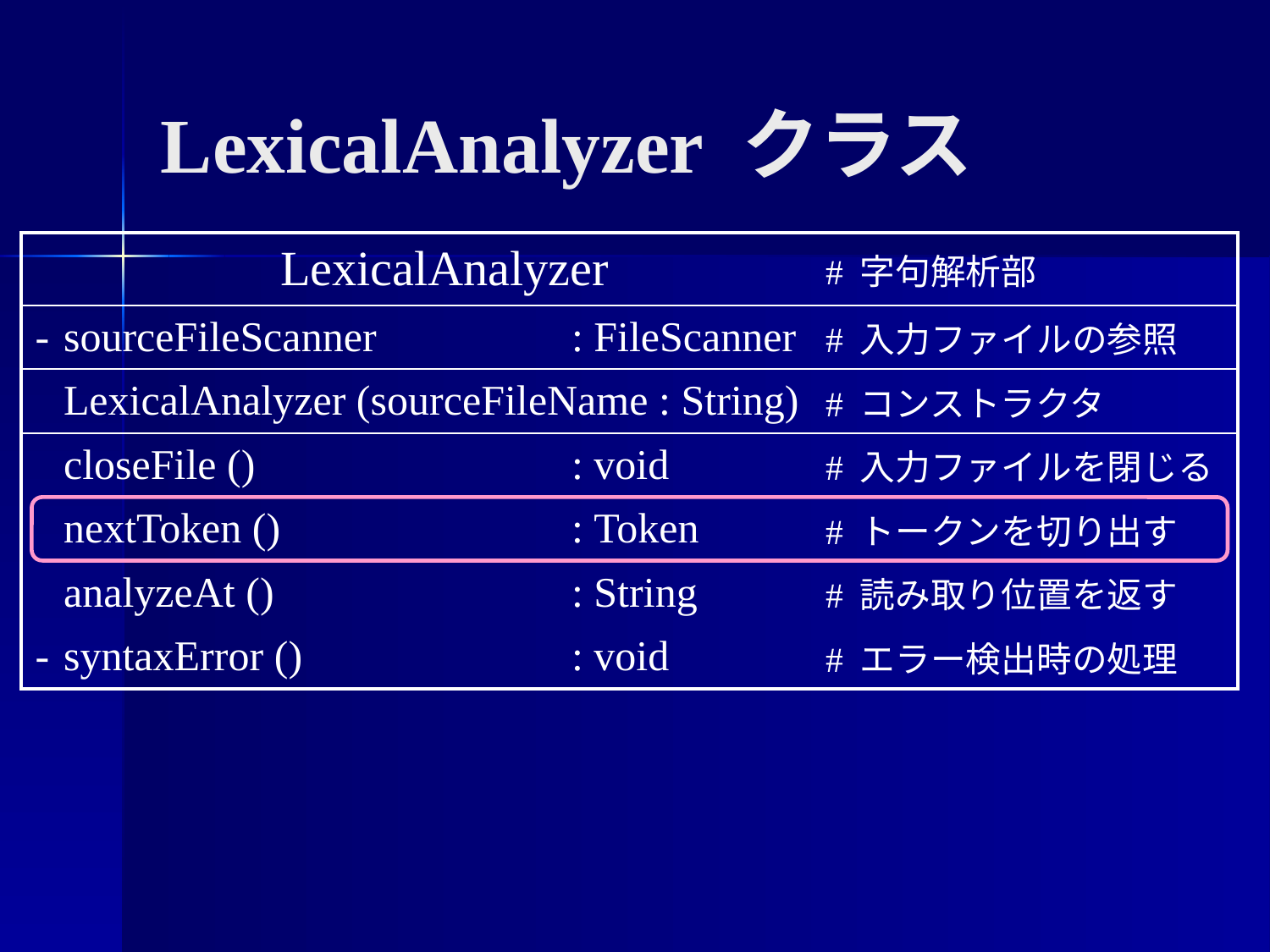

# LexicalAnalyzer クラス
|  | LexicalAnalyzer |  | # 字句解析部 |
| --- | --- | --- | --- |
| - | sourceFileScanner | : FileScanner | # 入力ファイルの参照 |
|  | LexicalAnalyzer (sourceFileName : String) |  | # コンストラクタ |
|  | closeFile () | : void | # 入力ファイルを閉じる |
|  | nextToken () | : Token | # トークンを切り出す |
|  | analyzeAt () | : String | # 読み取り位置を返す |
| - | syntaxError () | : void | # エラー検出時の処理 |